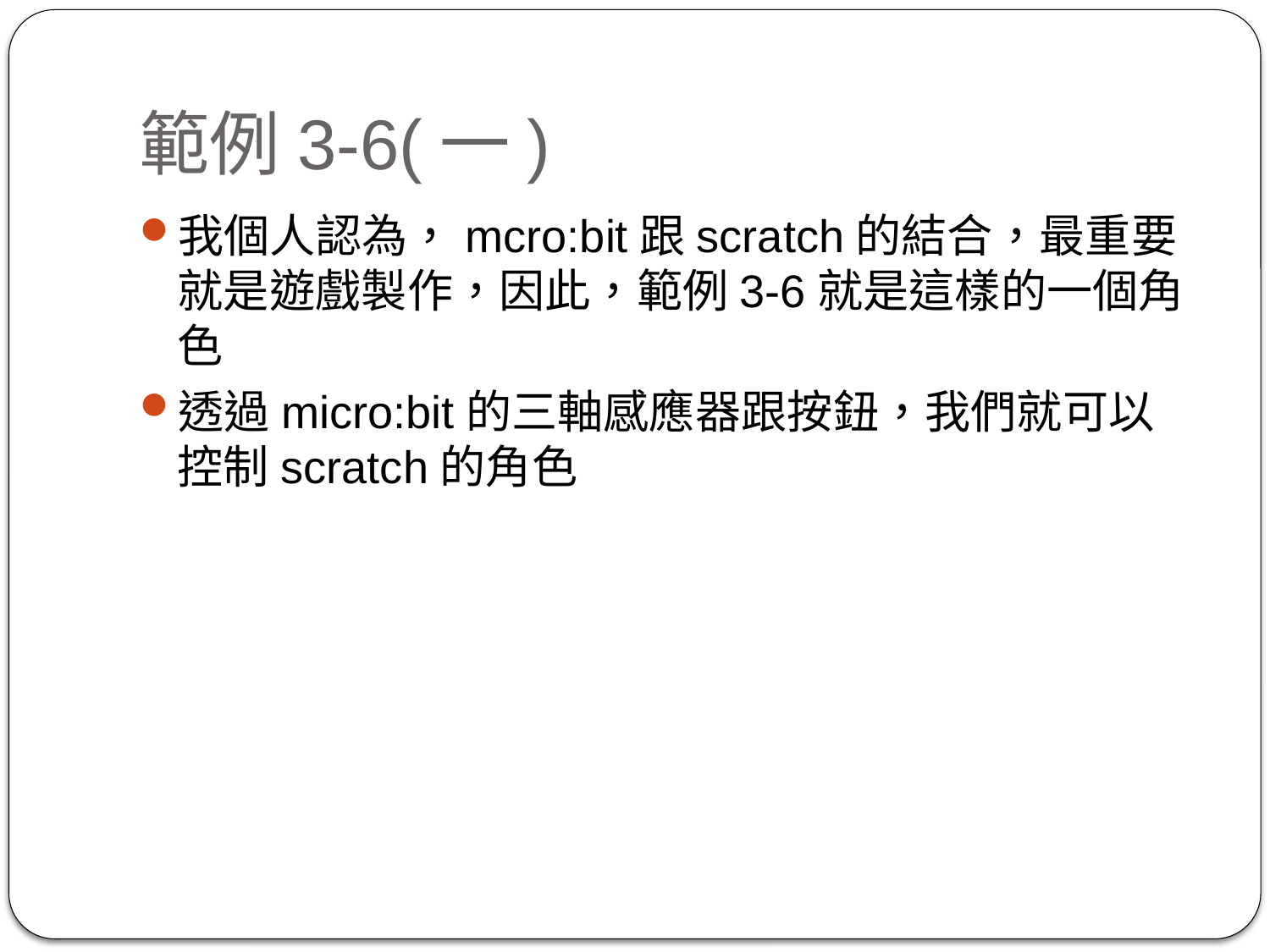

# 範例3-6(一)
我個人認為，mcro:bit跟scratch的結合，最重要就是遊戲製作，因此，範例3-6就是這樣的一個角色
透過micro:bit的三軸感應器跟按鈕，我們就可以控制scratch的角色